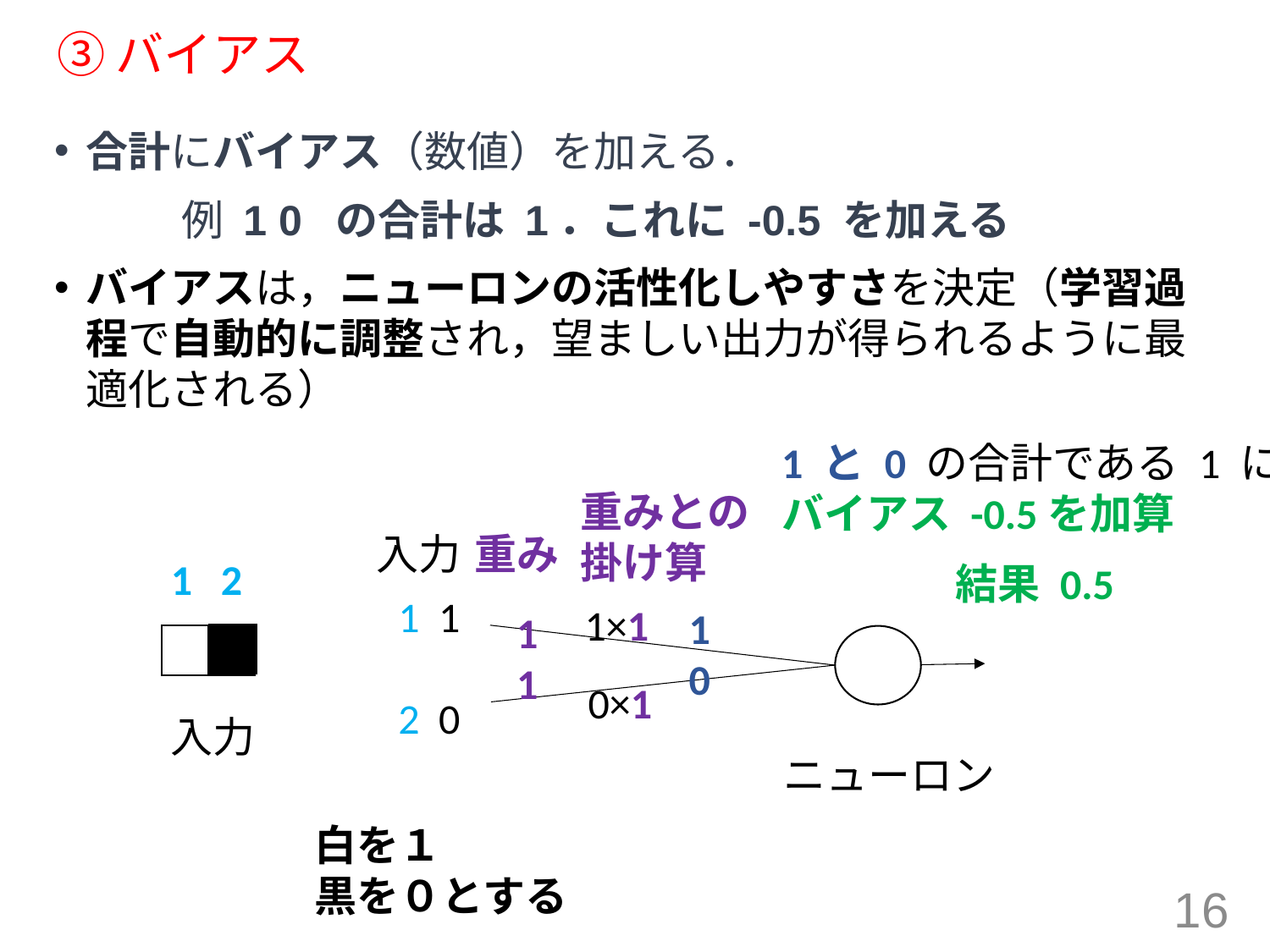

# ③バイアス
合計にバイアス（数値）を加える．
	例 1 0  の合計は 1．これに -0.5 を加える
バイアスは，ニューロンの活性化しやすさを決定（学習過程で自動的に調整され，望ましい出力が得られるように最適化される）

1 と 0 の合計である 1 に
バイアス -0.5を加算
重みとの
掛け算
入力
重み
1   2
結果 0.5
1  1

2  0
1×1
1
0

1
1

0×1
入力
ニューロン
白を１
黒を０とする
16